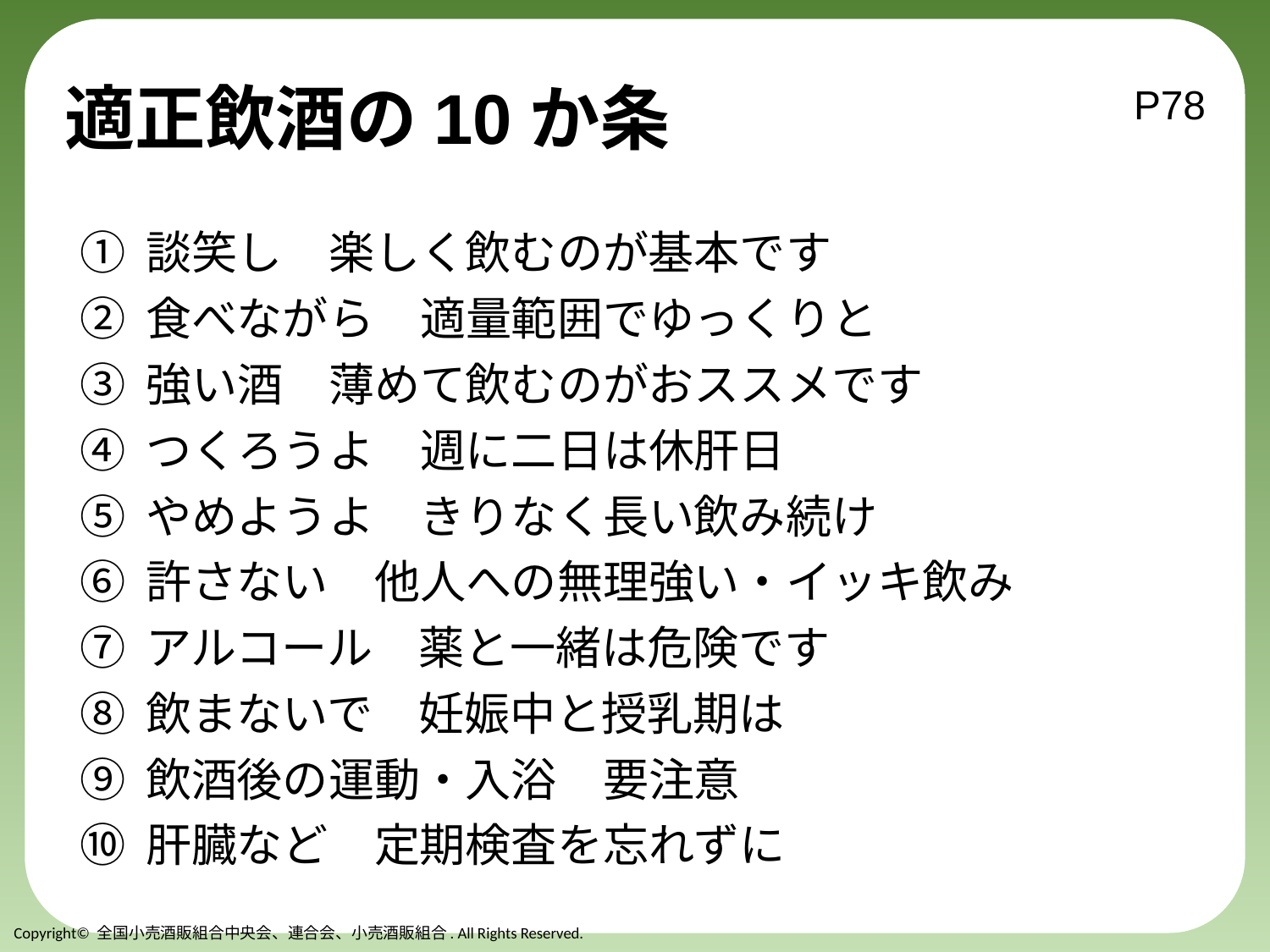

# 適正飲酒の10か条
P78
① 談笑し　楽しく飲むのが基本です
② 食べながら　適量範囲でゆっくりと
③ 強い酒　薄めて飲むのがおススメです
④ つくろうよ　週に二日は休肝日
⑤ やめようよ　きりなく長い飲み続け
⑥ 許さない　他人への無理強い・イッキ飲み
⑦ アルコール　薬と一緒は危険です
⑧ 飲まないで　妊娠中と授乳期は
⑨ 飲酒後の運動・入浴　要注意
⑩ 肝臓など　定期検査を忘れずに
Copyright© 全国小売酒販組合中央会、連合会、小売酒販組合. All Rights Reserved.